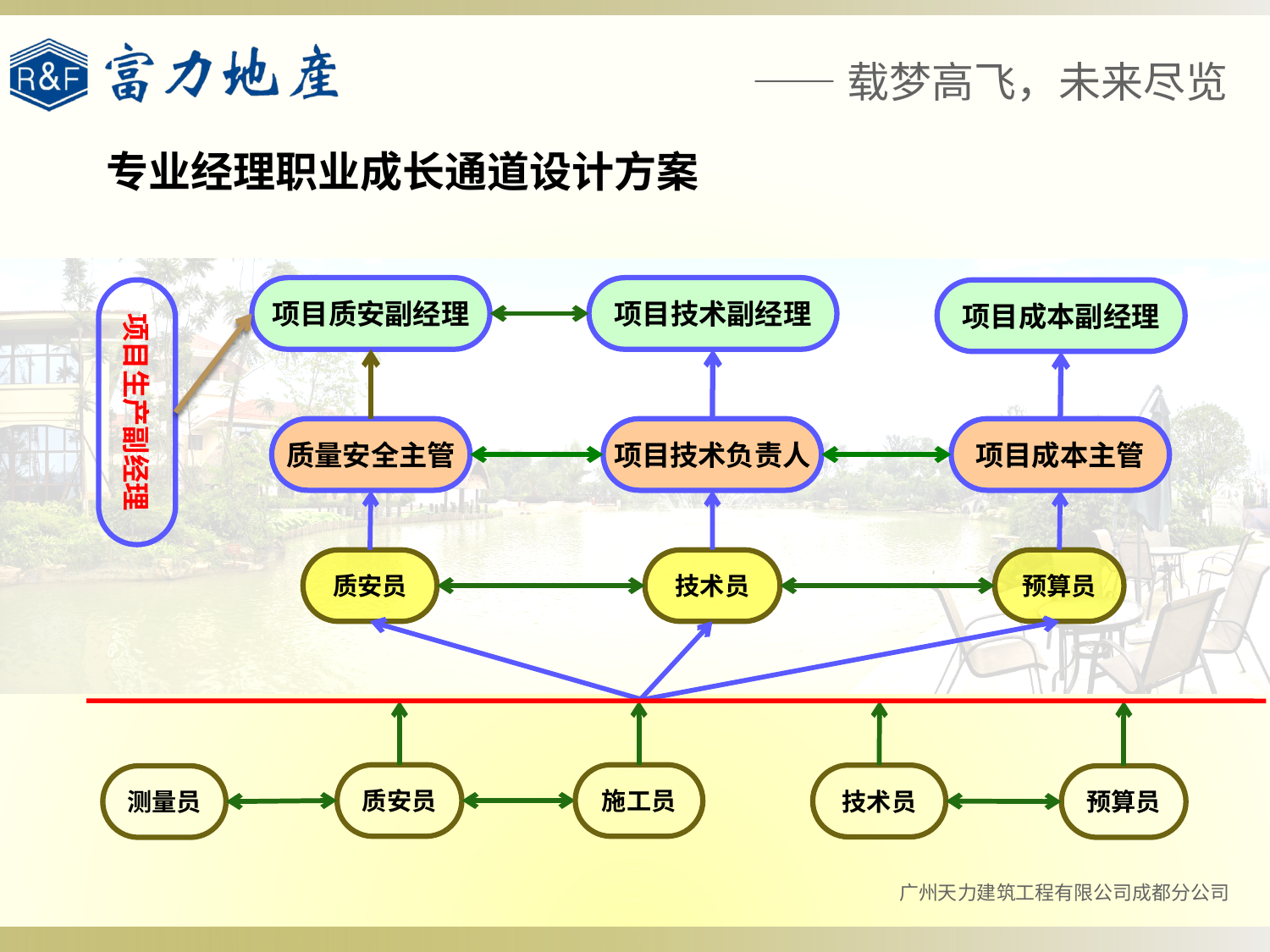

专业经理职业成长通道设计方案
项目质安副经理
项目技术副经理
项目生产副经理
项目成本副经理
质量安全主管
项目技术负责人
项目成本主管
质安员
技术员
预算员
质安员
施工员
技术员
测量员
预算员